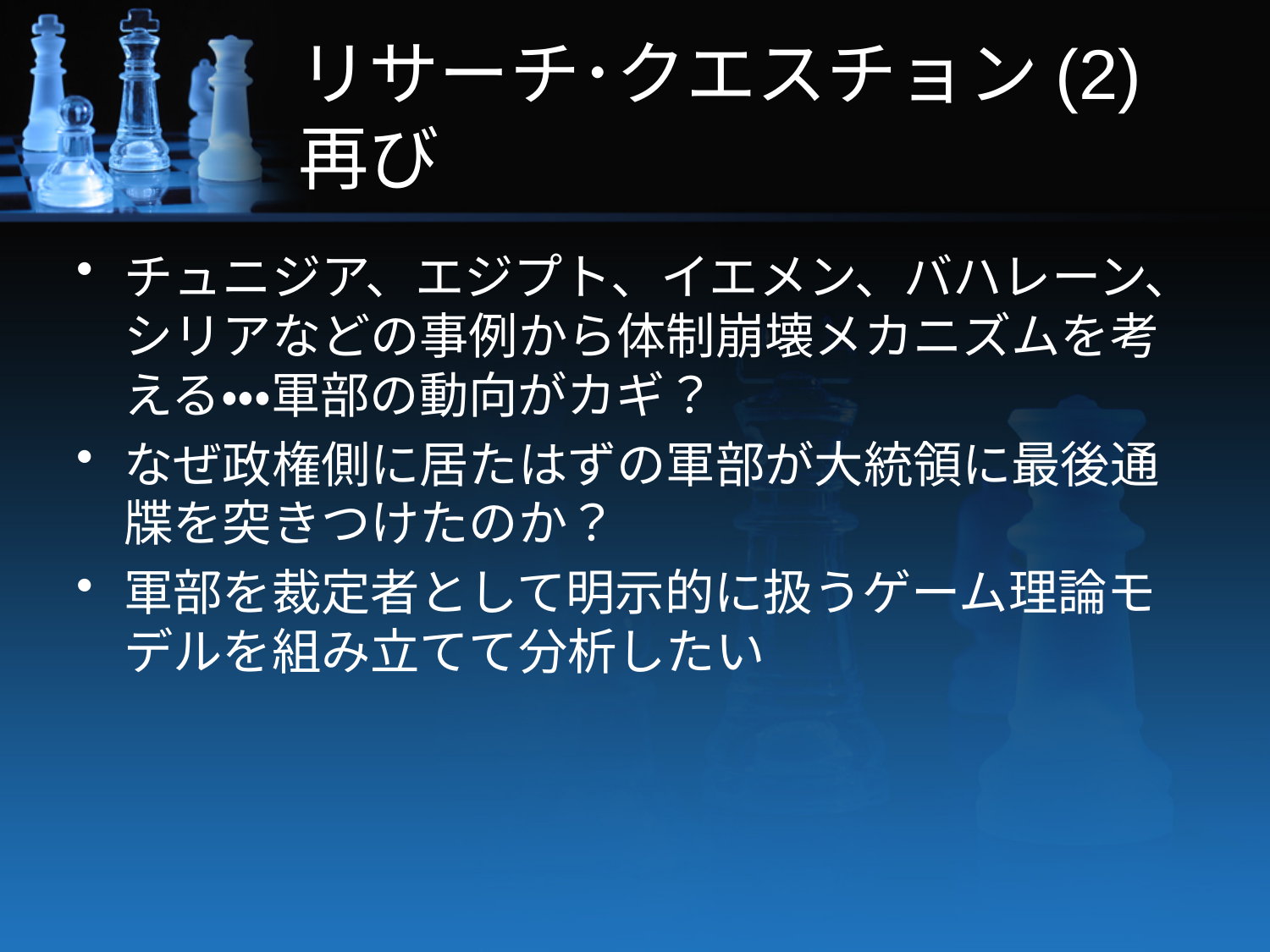

# リサーチ･クエスチョン(2) 再び
チュニジア、エジプト、イエメン、バハレーン、シリアなどの事例から体制崩壊メカニズムを考える・・・軍部の動向がカギ？
なぜ政権側に居たはずの軍部が大統領に最後通牒を突きつけたのか？
軍部を裁定者として明示的に扱うゲーム理論モデルを組み立てて分析したい